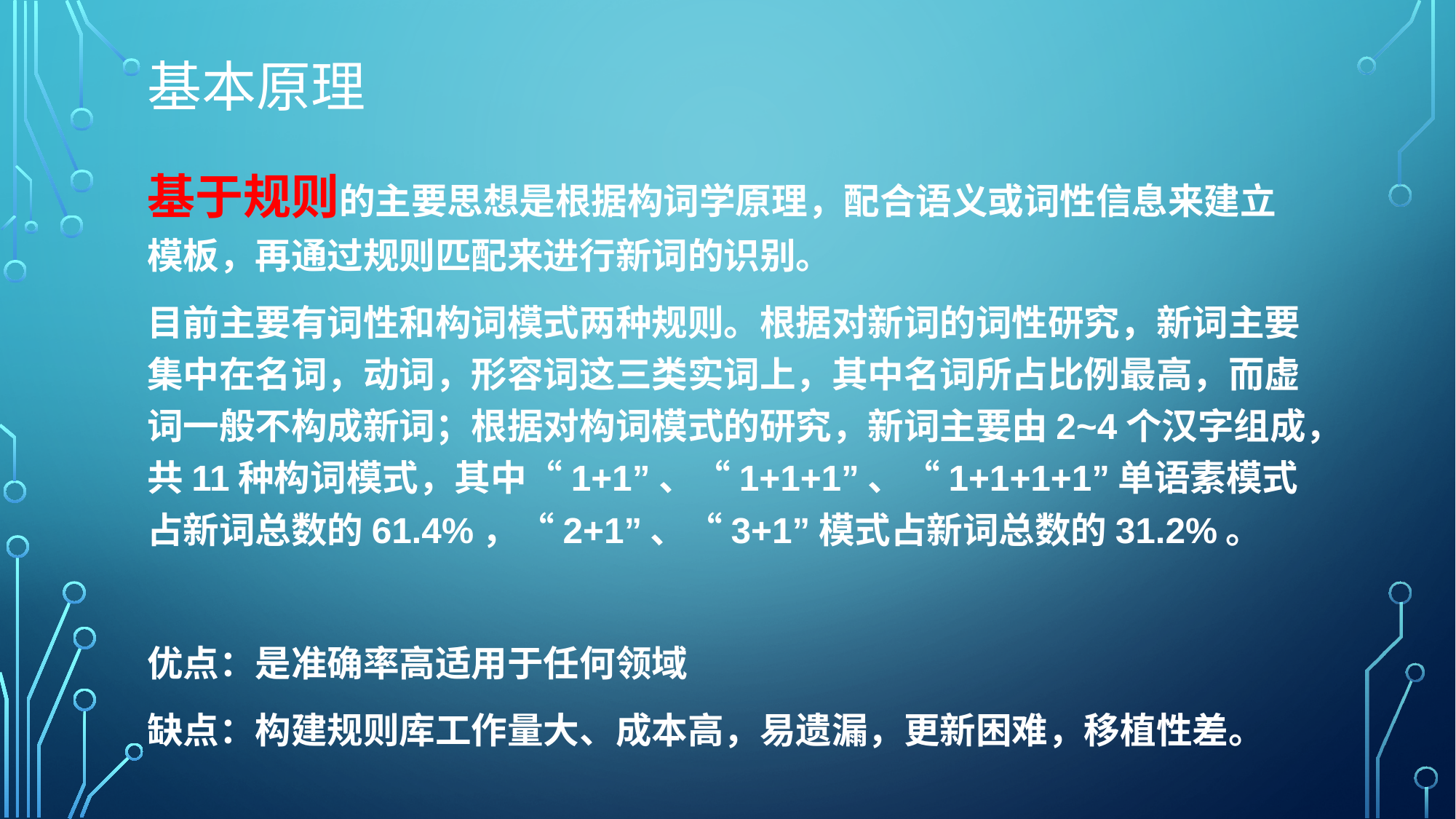

# 基本原理
基于规则的主要思想是根据构词学原理，配合语义或词性信息来建立模板，再通过规则匹配来进行新词的识别。
目前主要有词性和构词模式两种规则。根据对新词的词性研究，新词主要集中在名词，动词，形容词这三类实词上，其中名词所占比例最高，而虚词一般不构成新词；根据对构词模式的研究，新词主要由2~4个汉字组成，共11种构词模式，其中“1+1”、“1+1+1”、“1+1+1+1”单语素模式占新词总数的61.4%，“2+1”、“3+1”模式占新词总数的31.2%。

优点：是准确率高适用于任何领域
缺点：构建规则库工作量大、成本高，易遗漏，更新困难，移植性差。